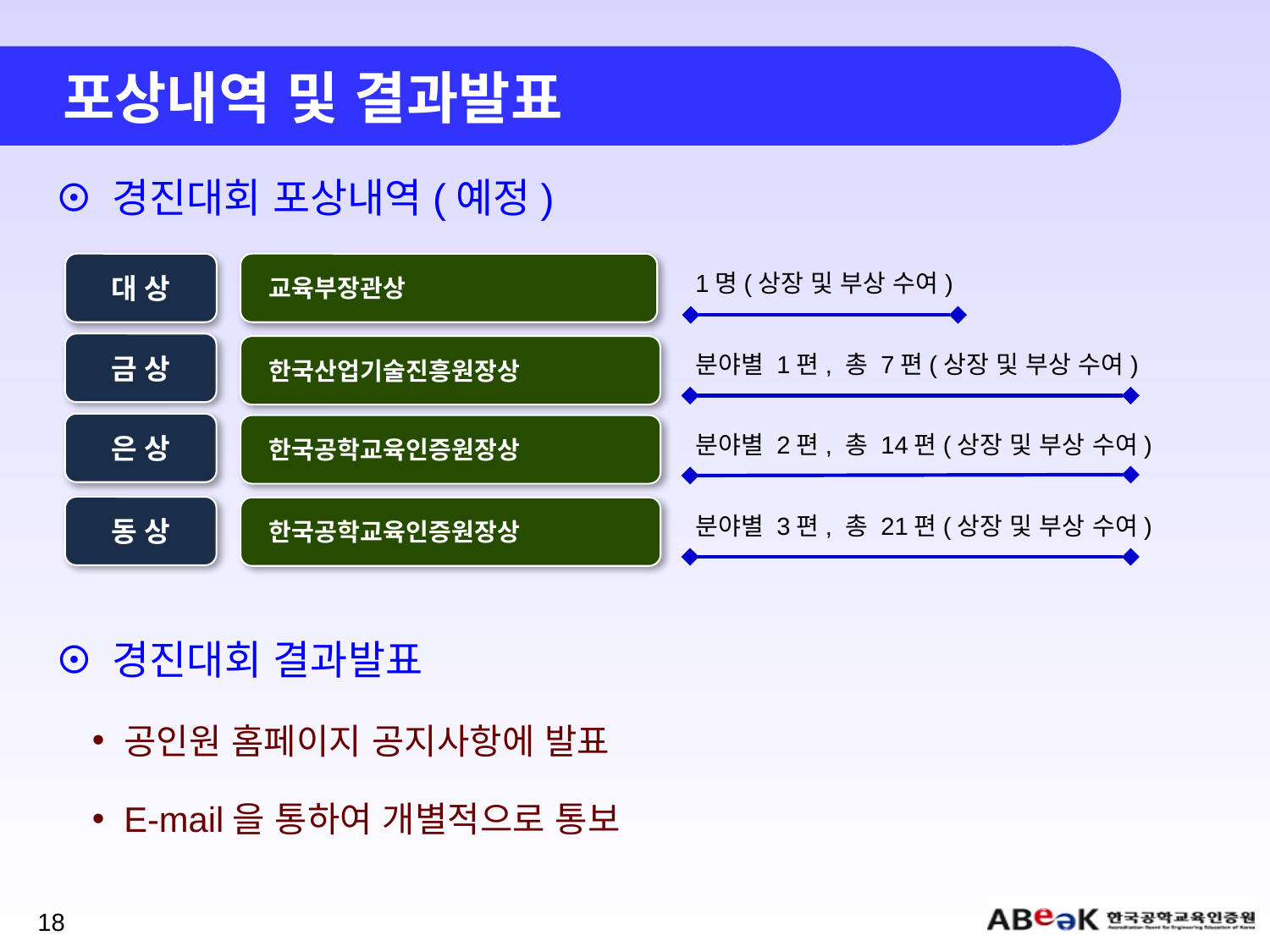

# 포상내역 및 결과발표
경진대회 포상내역(예정)
대 상
교육부장관상
1명(상장 및 부상 수여)
금 상
분야별 1편, 총 7편(상장 및 부상 수여)
한국산업기술진흥원장상
은 상
한국공학교육인증원장상
분야별 2편, 총 14편(상장 및 부상 수여)
분야별 3편, 총 21편(상장 및 부상 수여)
동 상
한국공학교육인증원장상
경진대회 결과발표
공인원 홈페이지 공지사항에 발표
E-mail을 통하여 개별적으로 통보
18